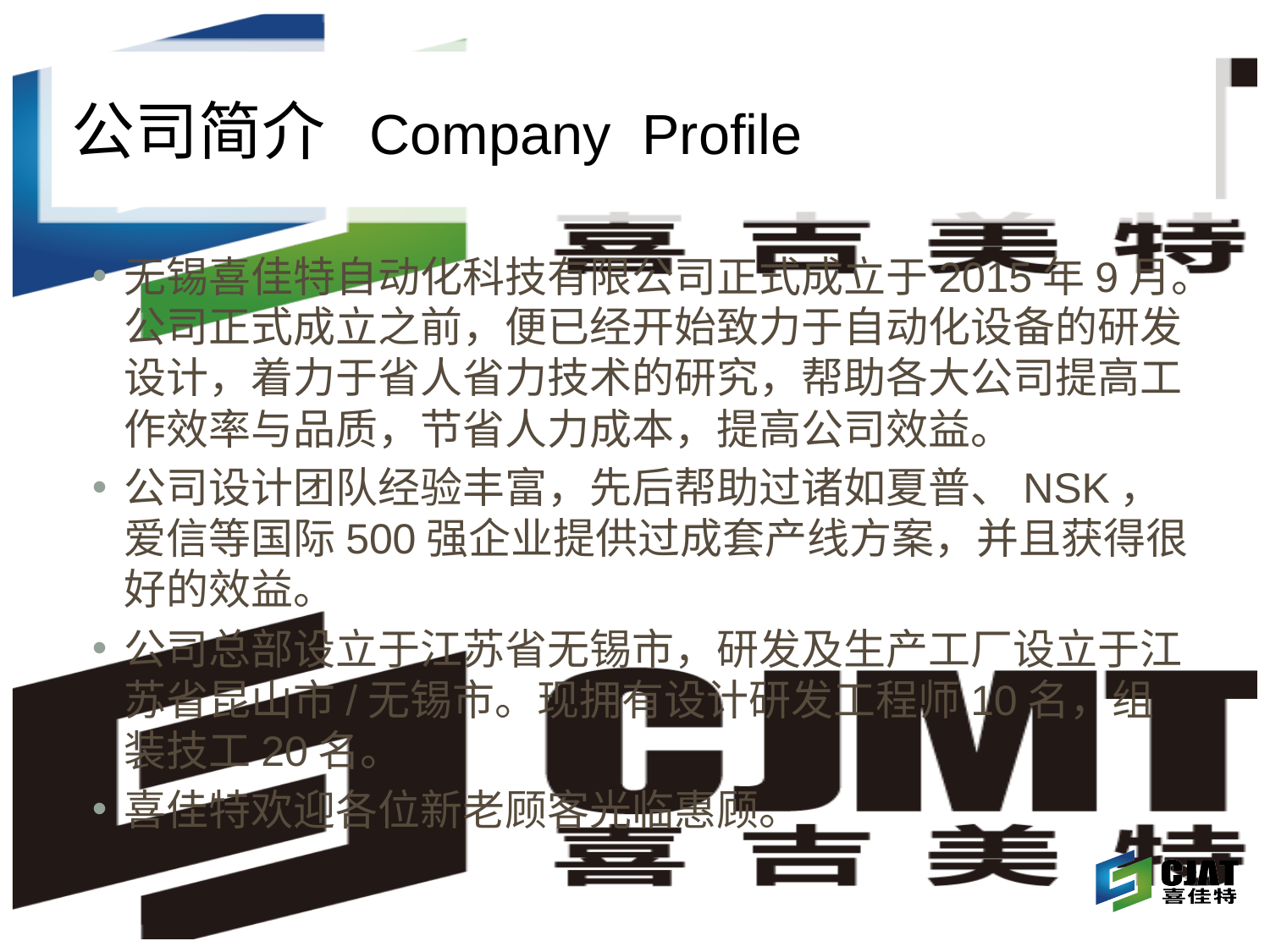

# 公司简介  Company  Profile
无锡喜佳特自动化科技有限公司正式成立于2015年9月。公司正式成立之前，便已经开始致力于自动化设备的研发设计，着力于省人省力技术的研究，帮助各大公司提高工作效率与品质，节省人力成本，提高公司效益。
公司设计团队经验丰富，先后帮助过诸如夏普、NSK，爱信等国际500强企业提供过成套产线方案，并且获得很好的效益。
公司总部设立于江苏省无锡市，研发及生产工厂设立于江苏省昆山市/无锡市。现拥有设计研发工程师10名，组装技工20名。
喜佳特欢迎各位新老顾客光临惠顾。